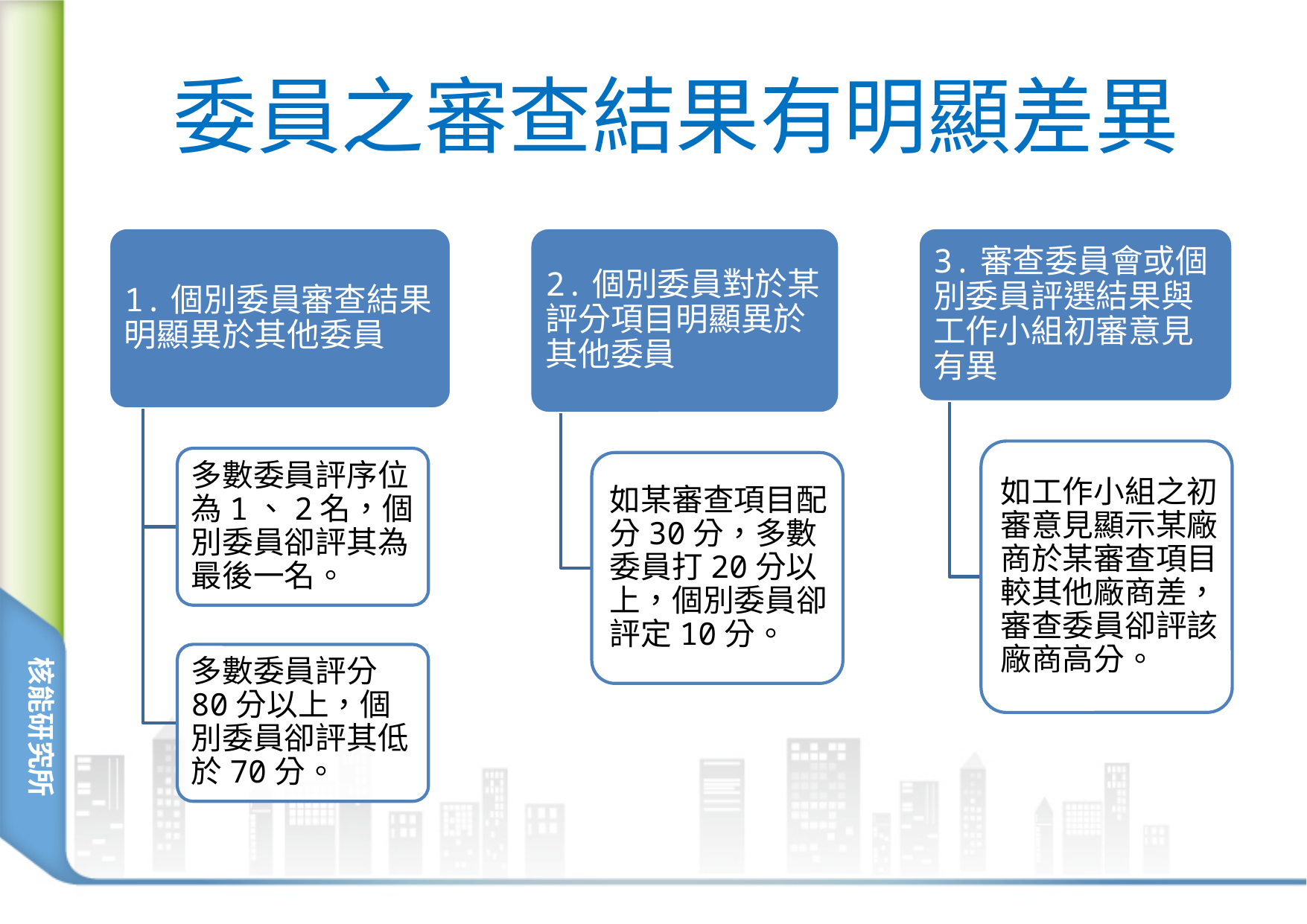

# 委員之審查結果有明顯差異
1.個別委員審查結果明顯異於其他委員
多數委員評序位為1、2名，個別委員卻評其為最後一名。
多數委員評分80分以上，個別委員卻評其低於70分。
2.個別委員對於某評分項目明顯異於其他委員
如某審查項目配分30分，多數委員打20分以上，個別委員卻評定10分。
3.審查委員會或個別委員評選結果與工作小組初審意見有異
如工作小組之初審意見顯示某廠商於某審查項目較其他廠商差，審查委員卻評該廠商高分。